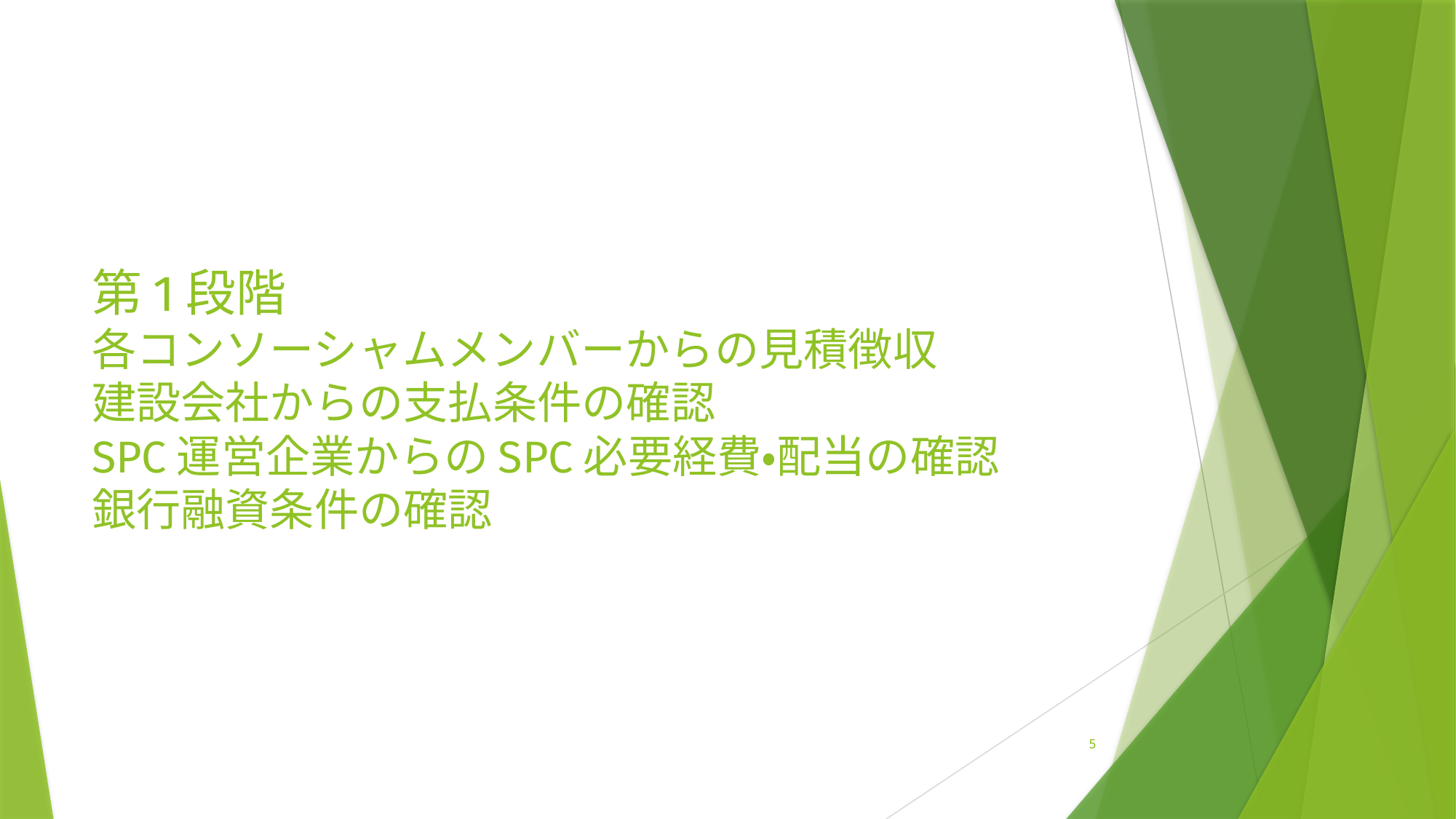

# 第1段階 各コンソーシャムメンバーからの見積徴収 建設会社からの支払条件の確認 SPC運営企業からのSPC必要経費・配当の確認 銀行融資条件の確認
5